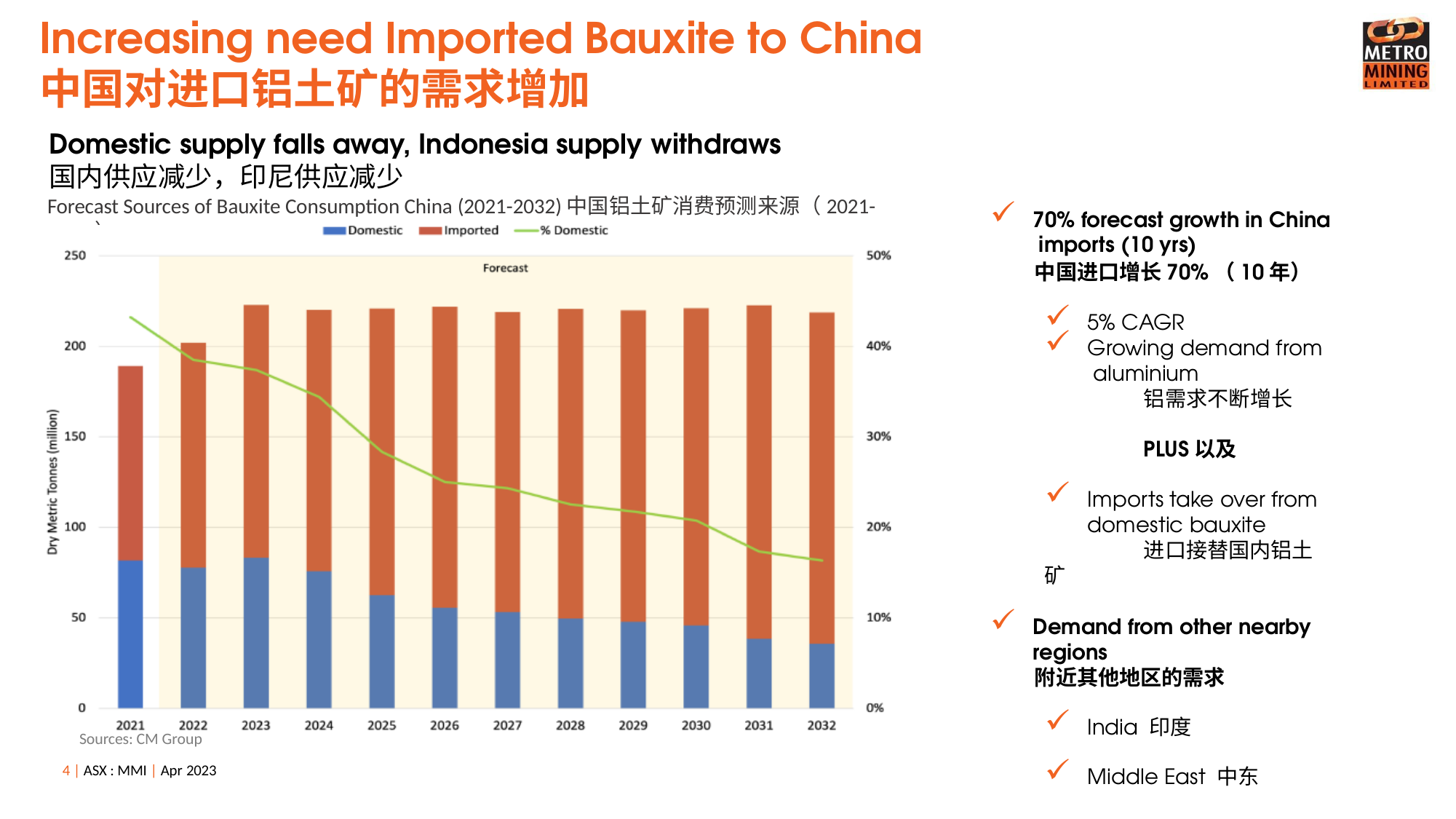

# Increasing need Imported Bauxite to China 中国对进口铝土矿的需求增加

Domestic supply falls away, Indonesia supply withdraws
国内供应减少，印尼供应减少
Forecast Sources of Bauxite Consumption China (2021-2032)中国铝土矿消费预测来源（2021-2032）
70% forecast growth in China  imports (10 yrs)
	中国进口增长70%（10年）

5% CAGR
Growing demand from  aluminium
	铝需求不断增长
	PLUS以及

Imports take over from domestic bauxite
	进口接替国内铝土矿

Demand from other nearby regions
	附近其他地区的需求
India 印度
Middle East 中东

Sources: CM Group
4 | ASX : MMI | Apr 2023